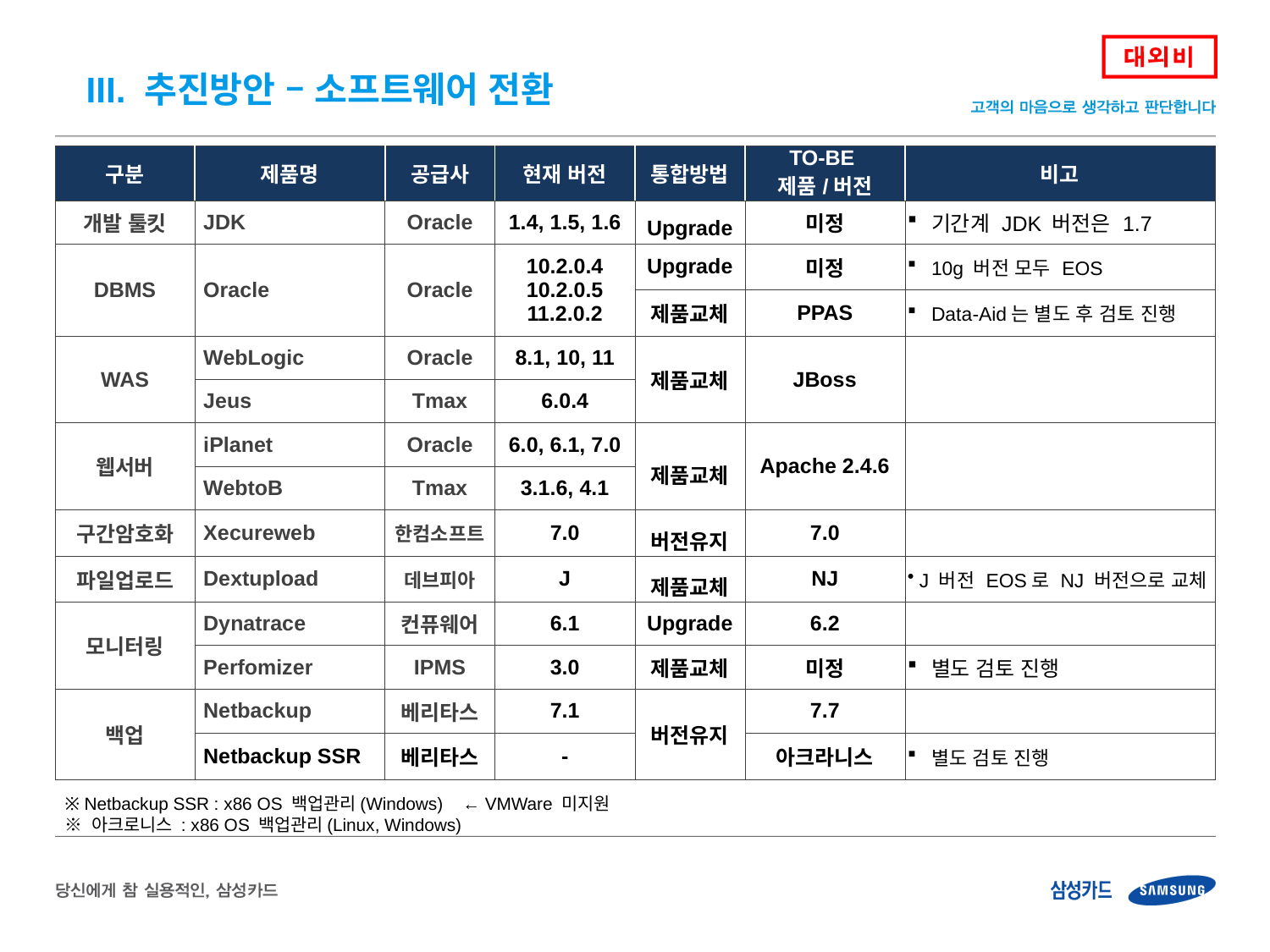

III. 추진방안 – 소프트웨어 전환
| 구분 | 제품명 | 공급사 | 현재 버전 | 통합방법 | TO-BE 제품/버전 | 비고 |
| --- | --- | --- | --- | --- | --- | --- |
| 개발 툴킷 | JDK | Oracle | 1.4, 1.5, 1.6 | Upgrade | 미정 | 기간계 JDK 버전은 1.7 |
| DBMS | Oracle | Oracle | 10.2.0.4 10.2.0.5 11.2.0.2 | Upgrade | 미정 | 10g 버전 모두 EOS |
|  |  |  |  | 제품교체 | PPAS | Data-Aid는 별도 후 검토 진행 |
| WAS | WebLogic | Oracle | 8.1, 10, 11 | 제품교체 | JBoss |  |
|  | Jeus | Tmax | 6.0.4 |  |  |  |
| 웹서버 | iPlanet | Oracle | 6.0, 6.1, 7.0 | 제품교체 | Apache 2.4.6 |  |
|  | WebtoB | Tmax | 3.1.6, 4.1 |  |  |  |
| 구간암호화 | Xecureweb | 한컴소프트 | 7.0 | 버전유지 | 7.0 |  |
| 파일업로드 | Dextupload | 데브피아 | J | 제품교체 | NJ | J 버전 EOS로 NJ 버전으로 교체 |
| 모니터링 | Dynatrace | 컨퓨웨어 | 6.1 | Upgrade | 6.2 |  |
|  | Perfomizer | IPMS | 3.0 | 제품교체 | 미정 | 별도 검토 진행 |
| 백업 | Netbackup | 베리타스 | 7.1 | 버전유지 | 7.7 |  |
|  | Netbackup SSR | 베리타스 | - |  | 아크라니스 | 별도 검토 진행 |
※ Netbackup SSR : x86 OS 백업관리(Windows)    ← VMWare 미지원
※ 아크로니스 : x86 OS 백업관리(Linux, Windows)